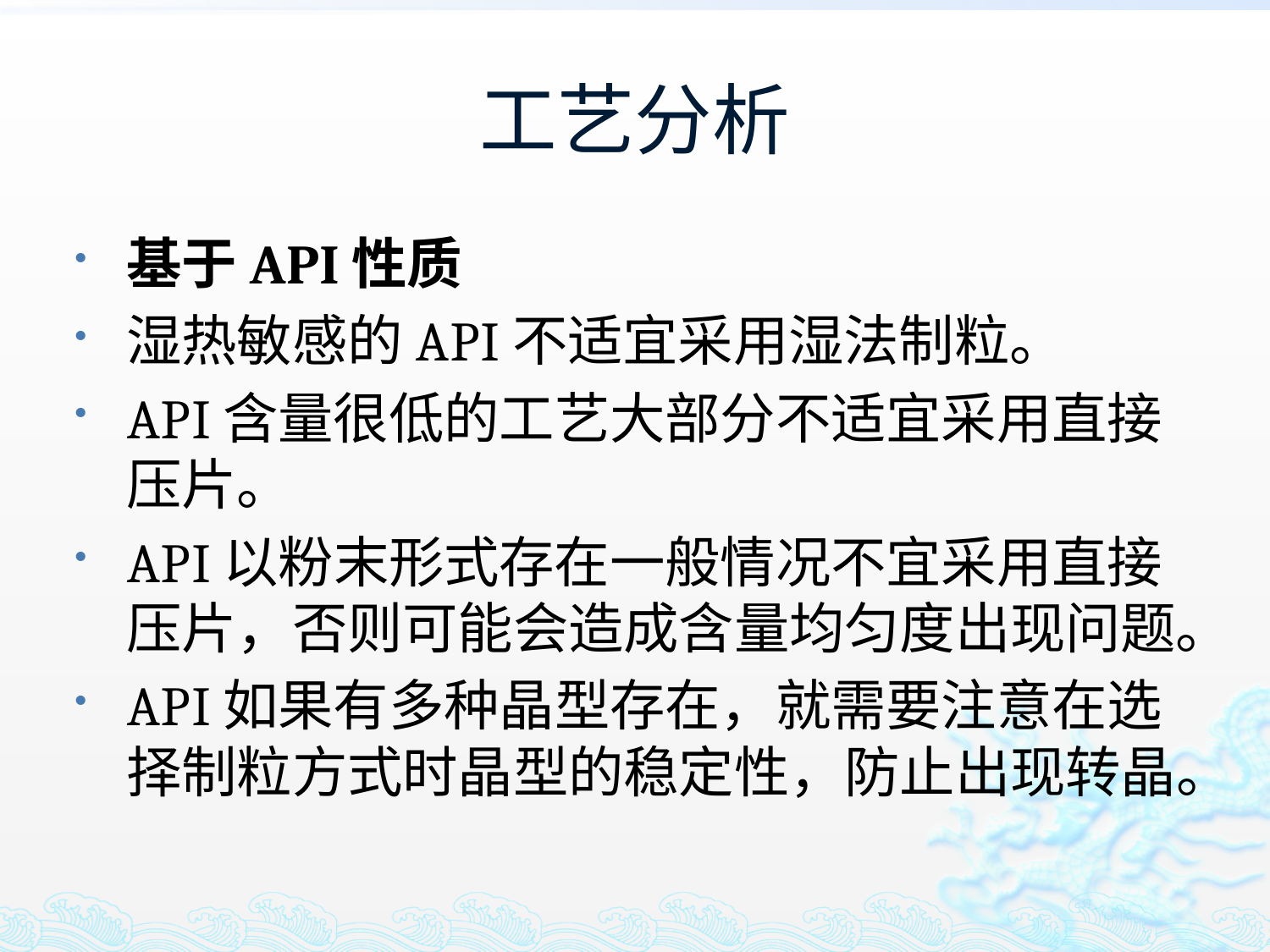

# 工艺分析
基于API性质
湿热敏感的API不适宜采用湿法制粒。
API含量很低的工艺大部分不适宜采用直接压片。
API以粉末形式存在一般情况不宜采用直接压片，否则可能会造成含量均匀度出现问题。
API如果有多种晶型存在，就需要注意在选择制粒方式时晶型的稳定性，防止出现转晶。